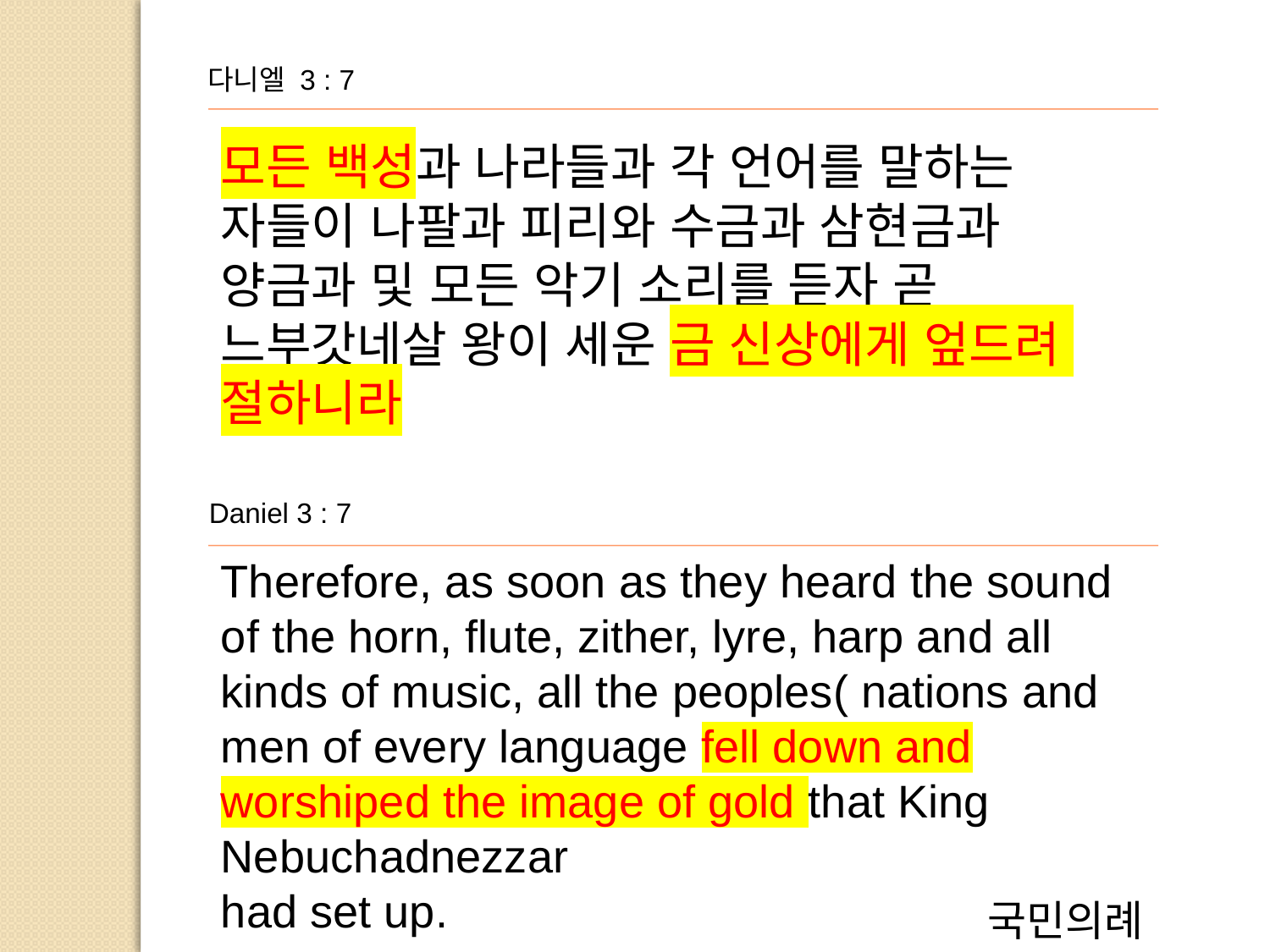

다니엘 3 : 7

모든 백성과 나라들과 각 언어를 말하는 자들이 나팔과 피리와 수금과 삼현금과 양금과 및 모든 악기 소리를 듣자 곧 느부갓네살 왕이 세운 금 신상에게 엎드려
절하니라
Daniel 3 : 7

Therefore, as soon as they heard the sound of the horn, flute, zither, lyre, harp and all kinds of music, all the peoples( nations and men of every language fell down and worshiped the image of gold that King Nebuchadnezzar
had set up.
국민의례